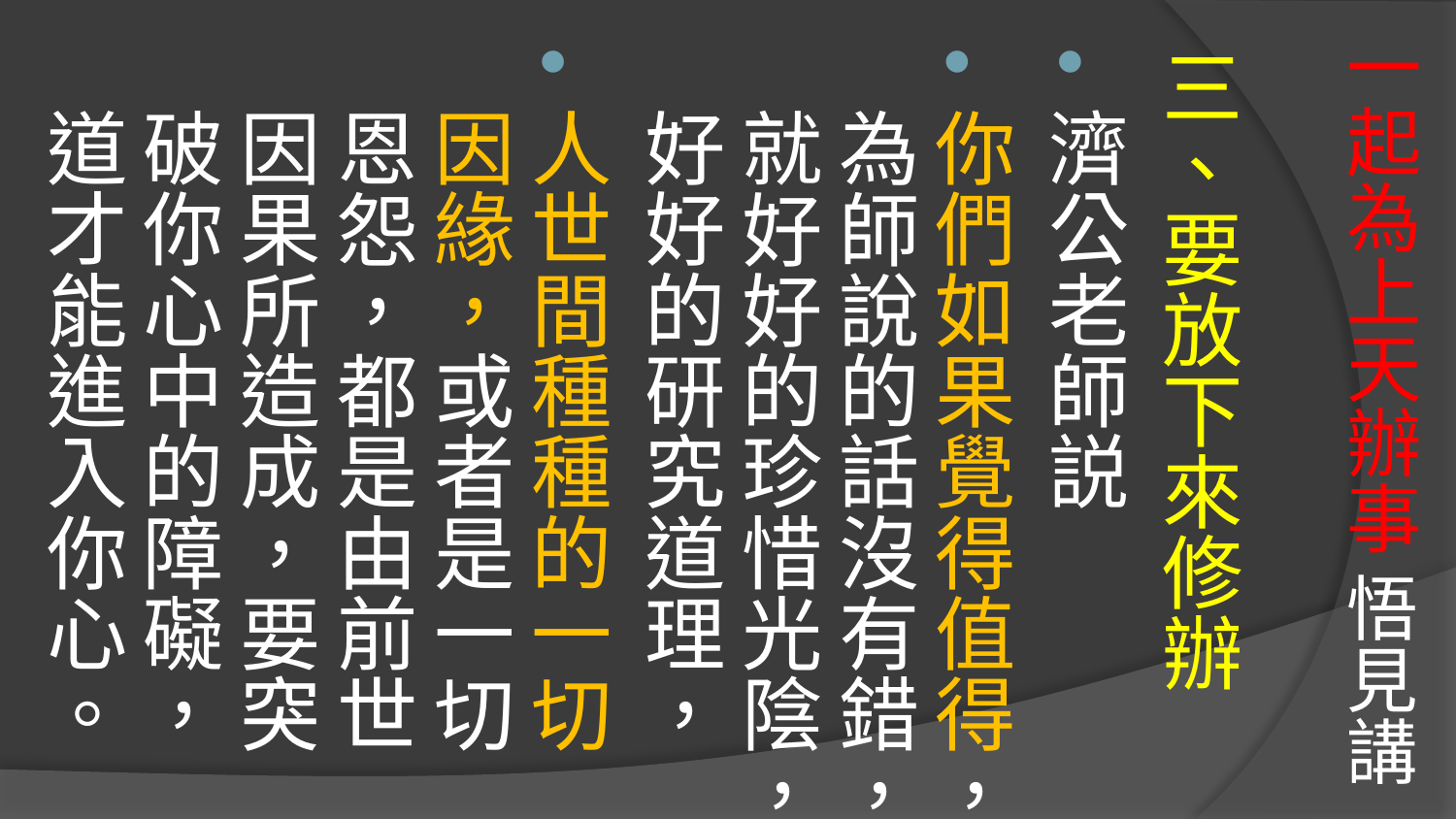

# 一起為上天辦事 悟見講
三、要放下來修辦
濟公老師説
你們如果覺得值得，為師說的話沒有錯，就好好的珍惜光陰，好好的研究道理，
人世間種種的一切因緣，或者是一切恩怨，都是由前世因果所造成，要突破你心中的障礙，道才能進入你心。